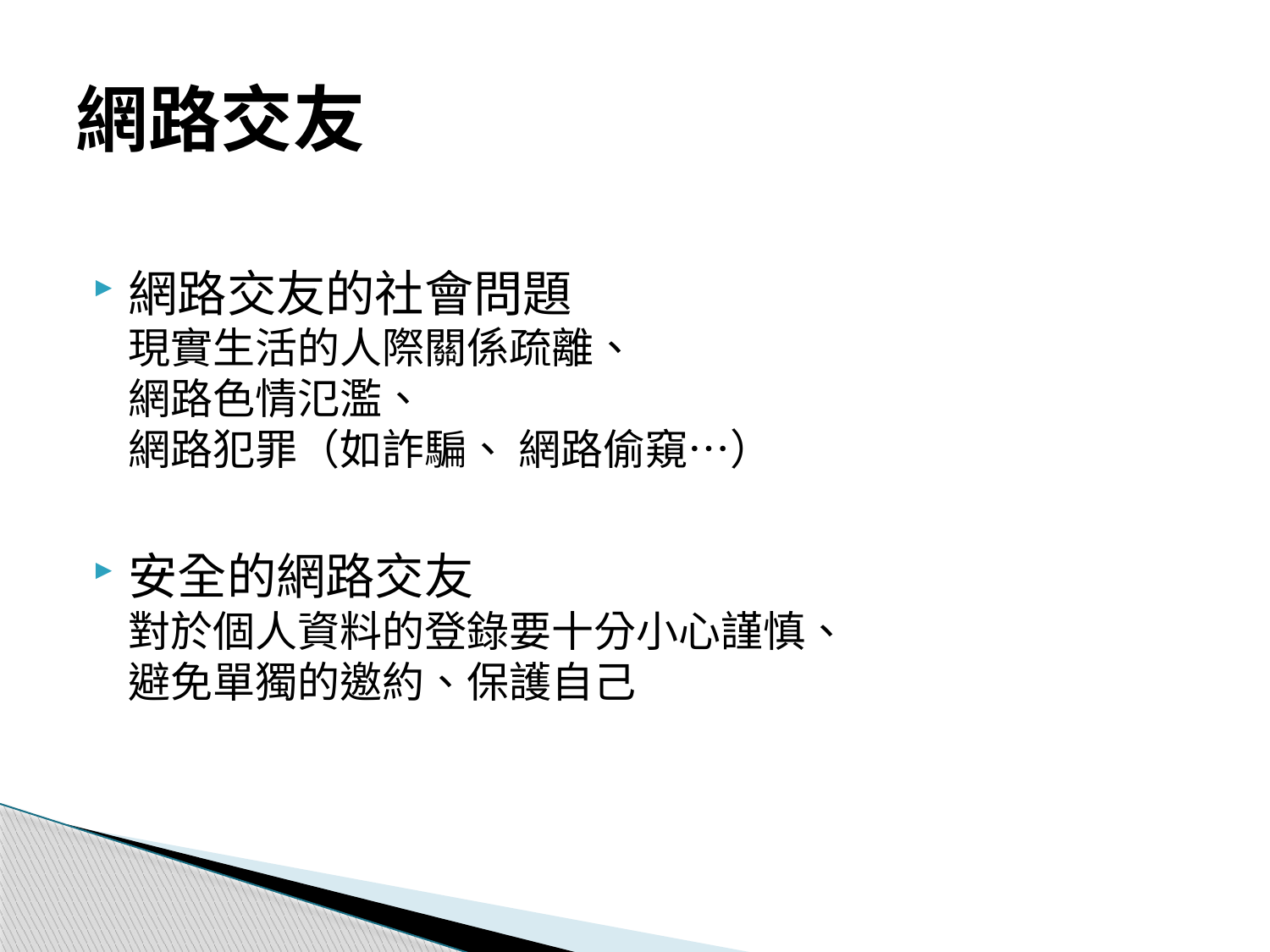

# 網路交友
網路交友的社會問題
現實生活的人際關係疏離、
網路色情氾濫、
網路犯罪（如詐騙、 網路偷窺…）

安全的網路交友
對於個人資料的登錄要十分小心謹慎、
避免單獨的邀約、保護自己